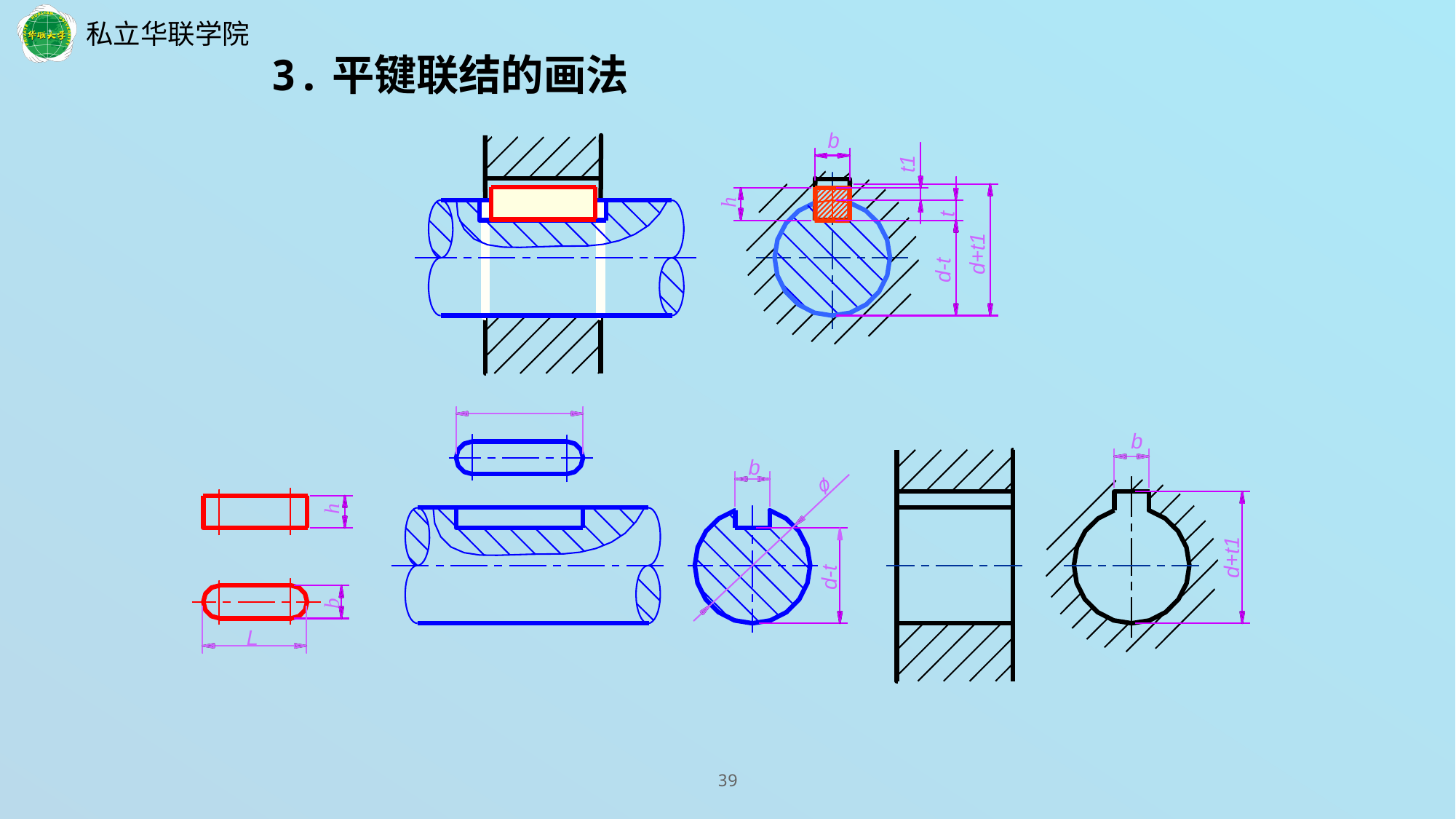

3.平键联结的画法
b

t

d+t1
d-t

t1
h

b

d-t

b

d+t1

h

b

L

39